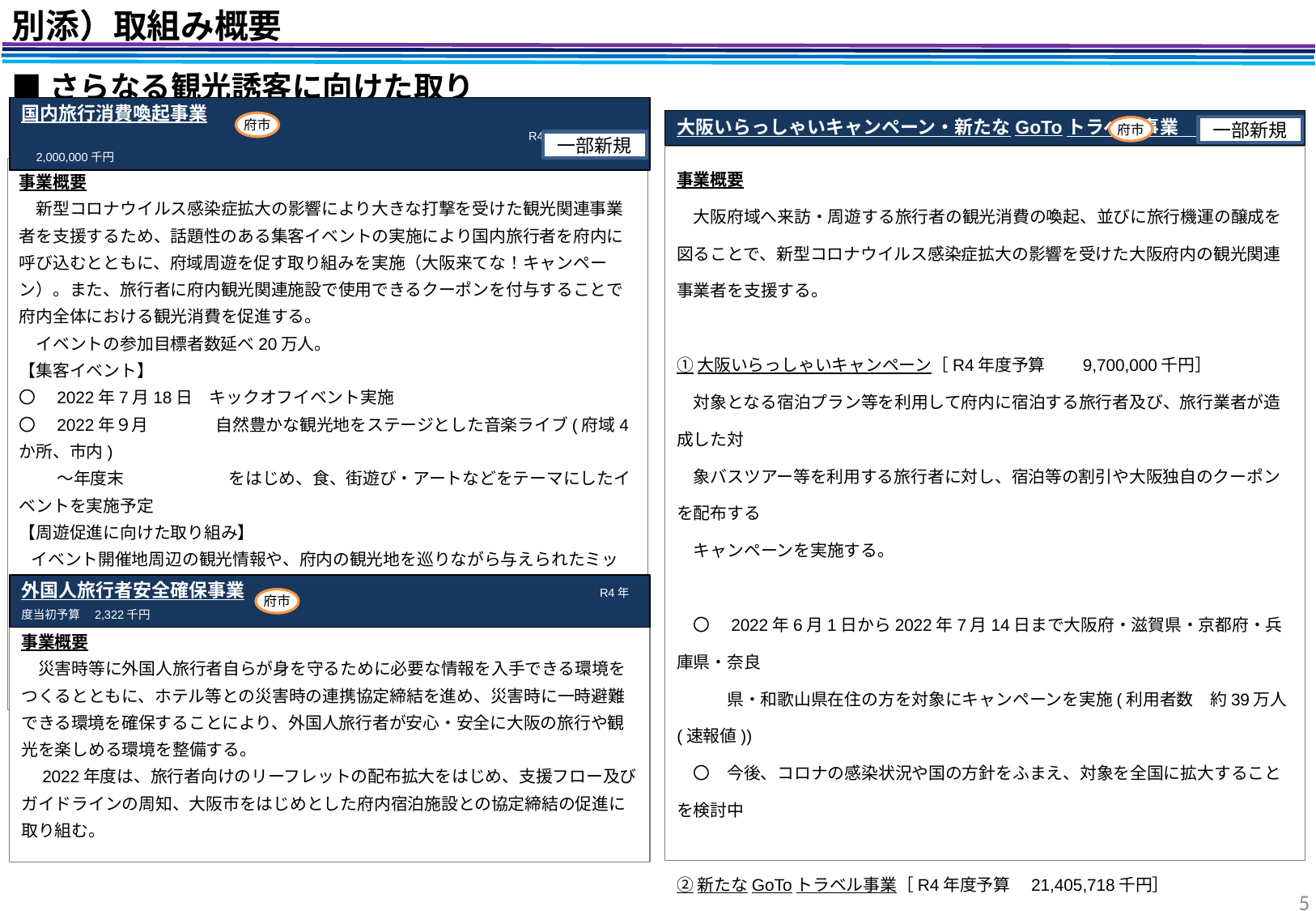

別添）取組み概要
■さらなる観光誘客に向けた取り組み
国内旅行消費喚起事業
　　　　　　　　　　　　　　　　　　　　　　　　　　　R4年度当初予算　　2,000,000千円
府市

大阪いらっしゃいキャンペーン・新たなGoToトラベル事業
府市

一部新規
一部新規
事業概要
　大阪府域へ来訪・周遊する旅行者の観光消費の喚起、並びに旅行機運の醸成を図ることで、新型コロナウイルス感染症拡大の影響を受けた大阪府内の観光関連事業者を支援する。

①大阪いらっしゃいキャンペーン［R4年度予算　　9,700,000千円］
　対象となる宿泊プラン等を利用して府内に宿泊する旅行者及び、旅行業者が造成した対
　象バスツアー等を利用する旅行者に対し、宿泊等の割引や大阪独自のクーポンを配布する
　キャンペーンを実施する。

　〇　2022年6月1日から2022年7月14日まで大阪府・滋賀県・京都府・兵庫県・奈良
　　　県・和歌山県在住の方を対象にキャンペーンを実施(利用者数　約39万人(速報値))
　〇　今後、コロナの感染状況や国の方針をふまえ、対象を全国に拡大することを検討中

②新たなGoToトラベル事業［R4年度予算　21,405,718千円］
 　国によるGoToトラベル事業終了後、国の方針をふまえ、都道府県事業として宿泊割引と
 　クーポン付与を実施することを検討中。

事業概要
　新型コロナウイルス感染症拡大の影響により大きな打撃を受けた観光関連事業者を支援するため、話題性のある集客イベントの実施により国内旅行者を府内に呼び込むとともに、府域周遊を促す取り組みを実施（大阪来てな！キャンペーン）。また、旅行者に府内観光関連施設で使用できるクーポンを付与することで府内全体における観光消費を促進する。
　イベントの参加目標者数延べ20万人。
【集客イベント】
〇　2022年7月18日　キックオフイベント実施
〇　2022年９月　　　　自然豊かな観光地をステージとした音楽ライブ(府域4か所、市内)
　　 ～年度末　 　　　　　をはじめ、食、街遊び・アートなどをテーマにしたイベントを実施予定
【周遊促進に向けた取り組み】
  イベント開催地周辺の観光情報や、府内の観光地を巡りながら与えられたミッションをクリア
することで特典が付与されるなど、楽しみながら府内を周遊できる企画を実施予定。
【クーポンの付与】
　府内宿泊者を対象としたクーポン配布を検討中
外国人旅行者安全確保事業　　　　　　　　　　　　　　　　　　　　　　　　　　　　　　R4年度当初予算　2,322千円
府市

事業概要
　災害時等に外国人旅行者自らが身を守るために必要な情報を入手できる環境をつくるとともに、ホテル等との災害時の連携協定締結を進め、災害時に一時避難できる環境を確保することにより、外国人旅行者が安心・安全に大阪の旅行や観光を楽しめる環境を整備する。
　2022年度は、旅行者向けのリーフレットの配布拡大をはじめ、支援フロー及びガイドラインの周知、大阪市をはじめとした府内宿泊施設との協定締結の促進に取り組む。

5